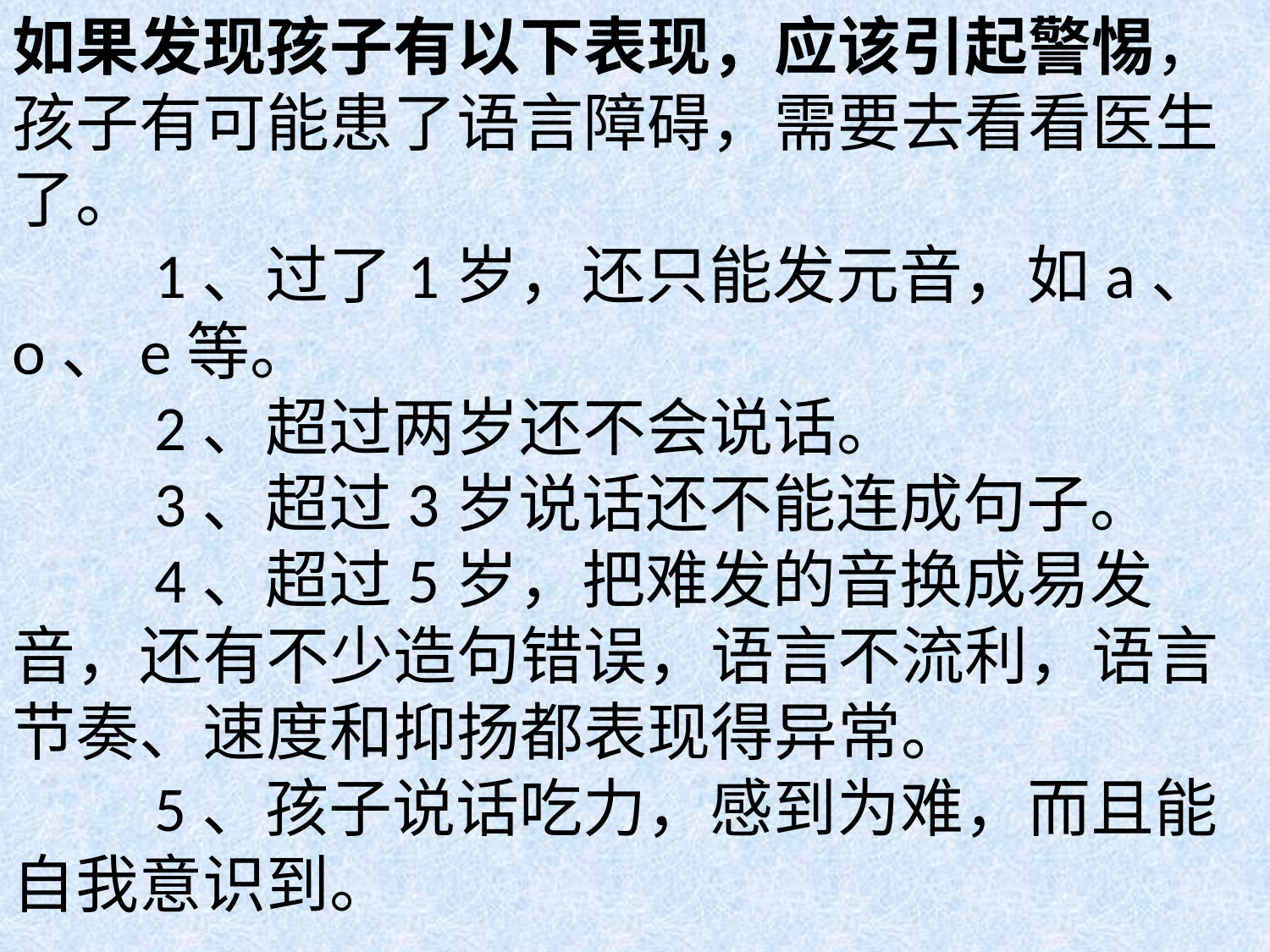

如果发现孩子有以下表现，应该引起警惕，孩子有可能患了语言障碍，需要去看看医生了。
　　1、过了1岁，还只能发元音，如a、o、e等。
　　2、超过两岁还不会说话。
　　3、超过3岁说话还不能连成句子。
　　4、超过5岁，把难发的音换成易发音，还有不少造句错误，语言不流利，语言节奏、速度和抑扬都表现得异常。
　　5、孩子说话吃力，感到为难，而且能自我意识到。